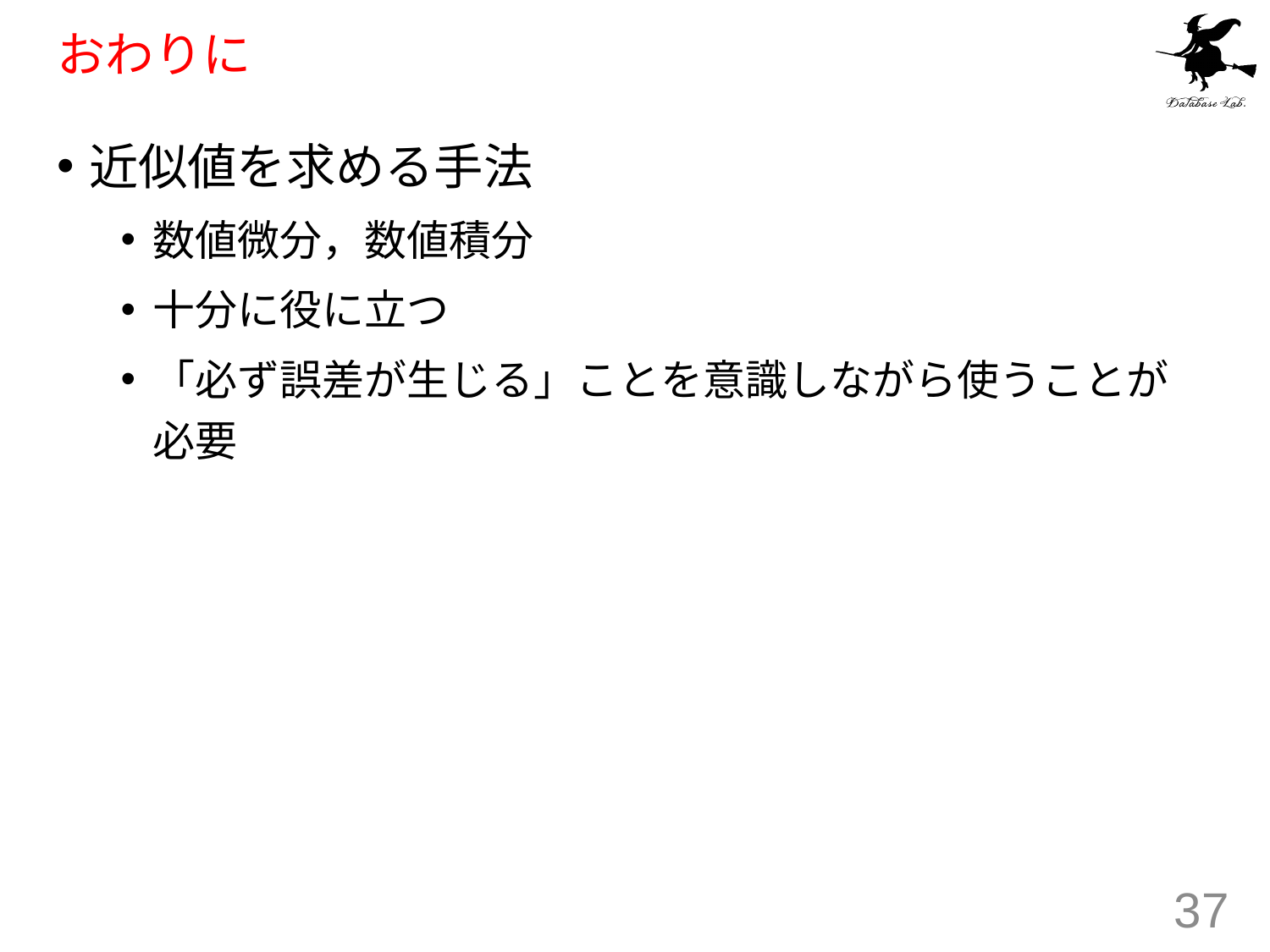

# おわりに
近似値を求める手法
数値微分，数値積分
十分に役に立つ
「必ず誤差が生じる」ことを意識しながら使うことが必要
37